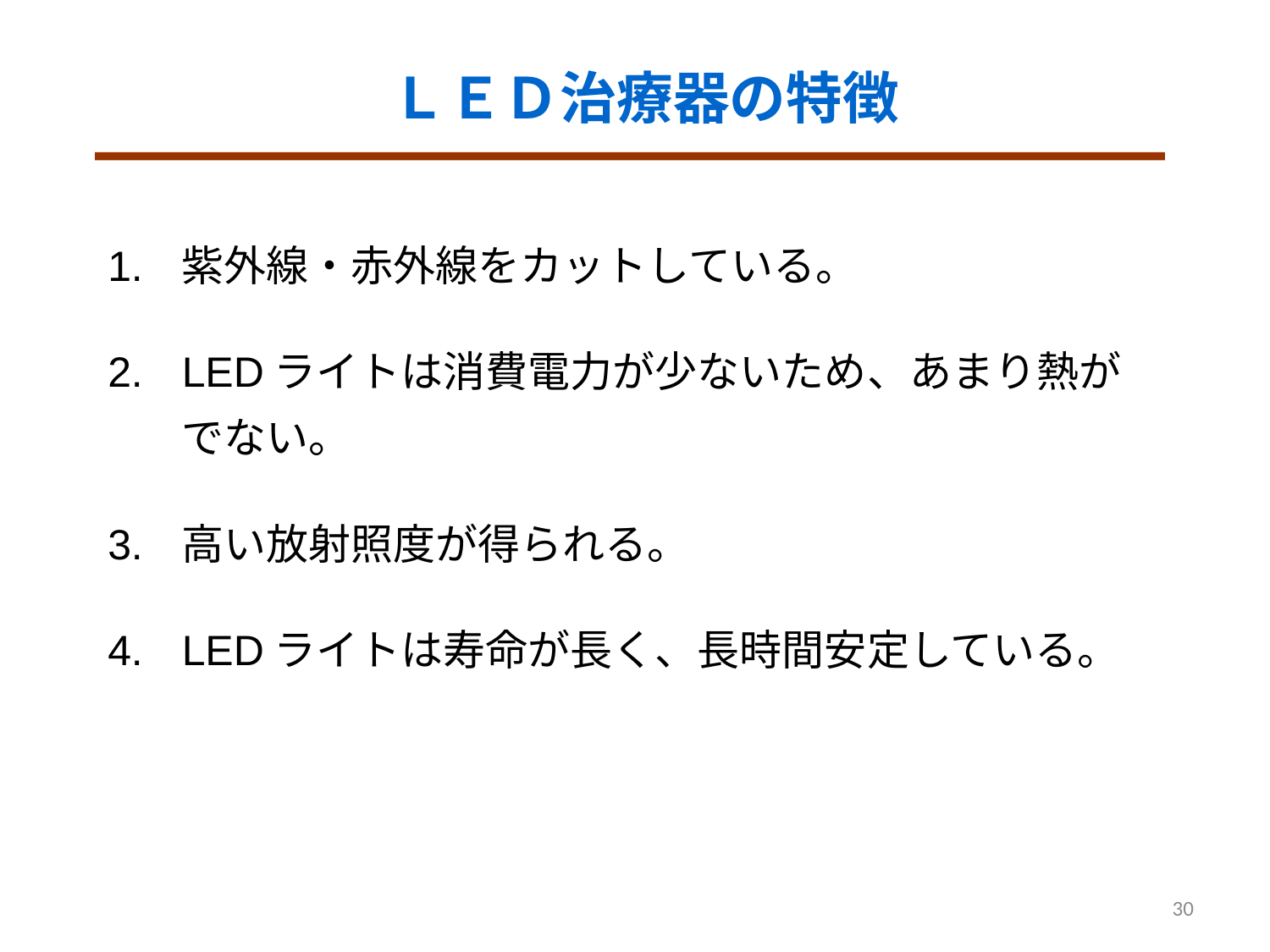

ＬＥＤ治療器の特徴

紫外線・赤外線をカットしている。
LEDライトは消費電力が少ないため、あまり熱がでない。
高い放射照度が得られる。
LEDライトは寿命が長く、長時間安定している。
30